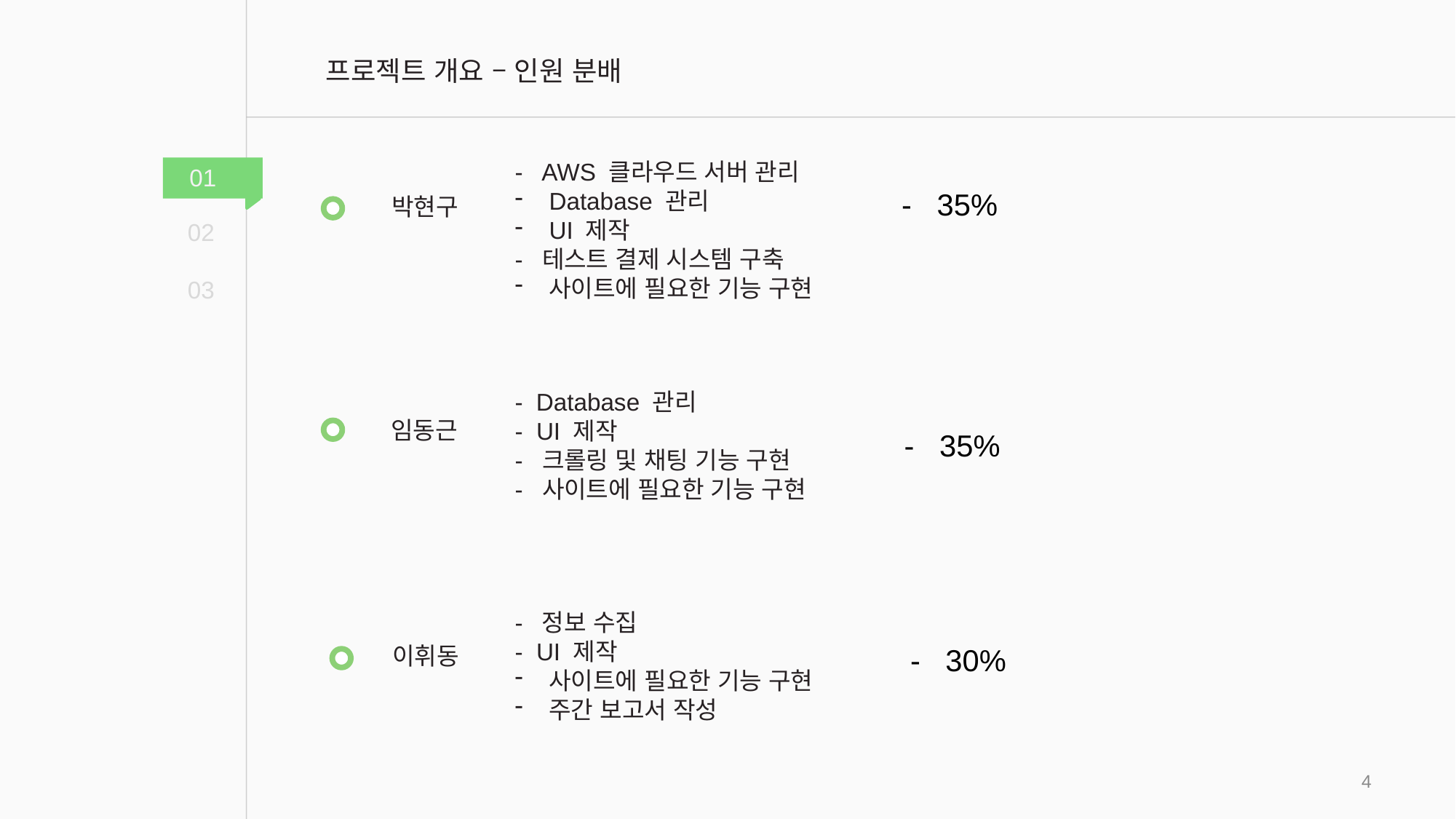

프로젝트 개요 – 인원 분배
-   AWS 클라우드 서버 관리
Database 관리
UI 제작
-  테스트 결제 시스템 구축
사이트에 필요한 기능 구현

01

-   35%

박현구

02
03
-  Database 관리
-  UI 제작
-  크롤링 및 채팅 기능 구현
-  사이트에 필요한 기능 구현

임동근

-   35%

-  정보 수집
-  UI 제작
사이트에 필요한 기능 구현
주간 보고서 작성

이휘동

-   30%

4